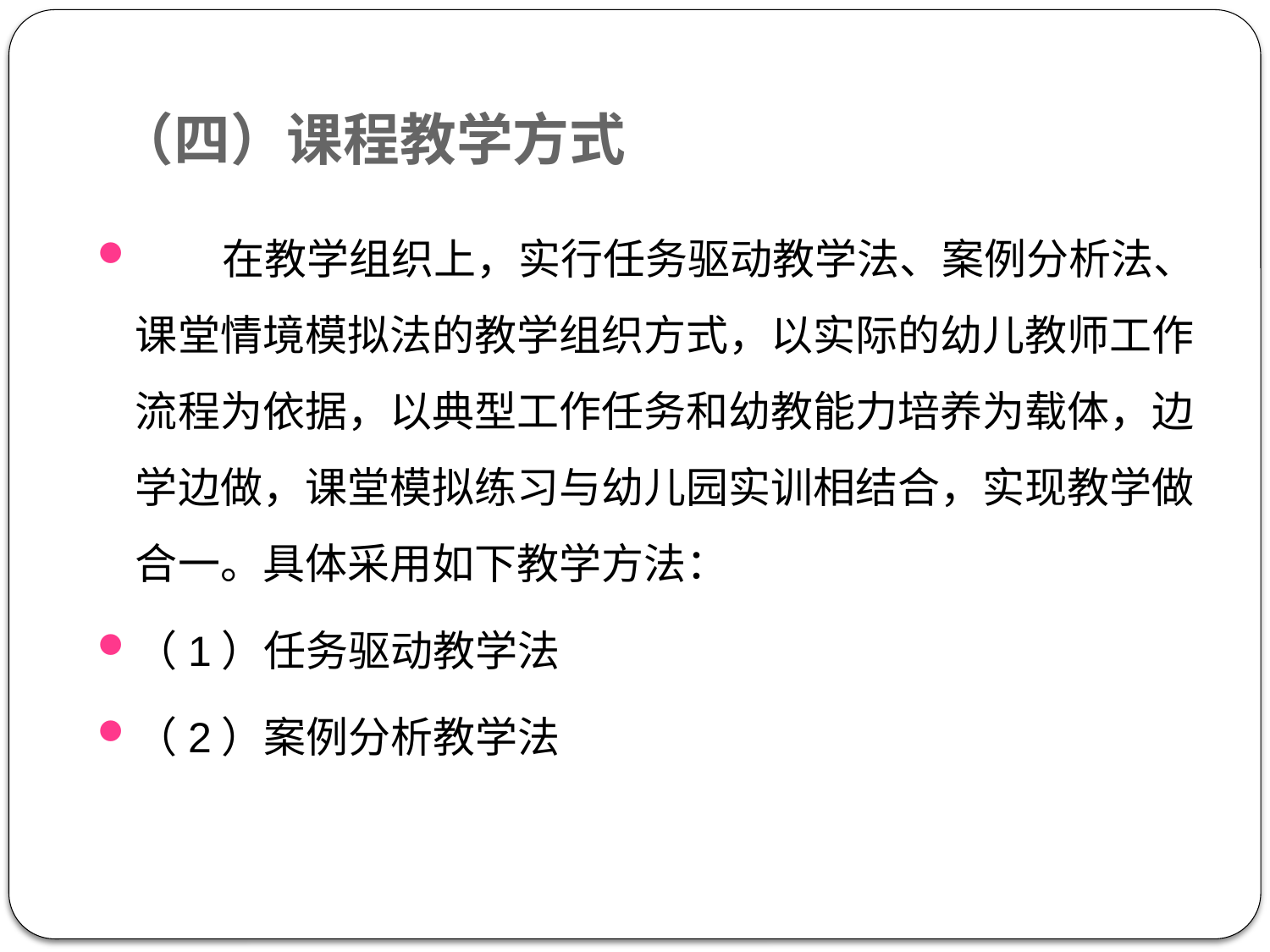

# （四）课程教学方式
        在教学组织上，实行任务驱动教学法、案例分析法、课堂情境模拟法的教学组织方式，以实际的幼儿教师工作流程为依据，以典型工作任务和幼教能力培养为载体，边学边做，课堂模拟练习与幼儿园实训相结合，实现教学做合一。具体采用如下教学方法：
（1）任务驱动教学法
（2）案例分析教学法